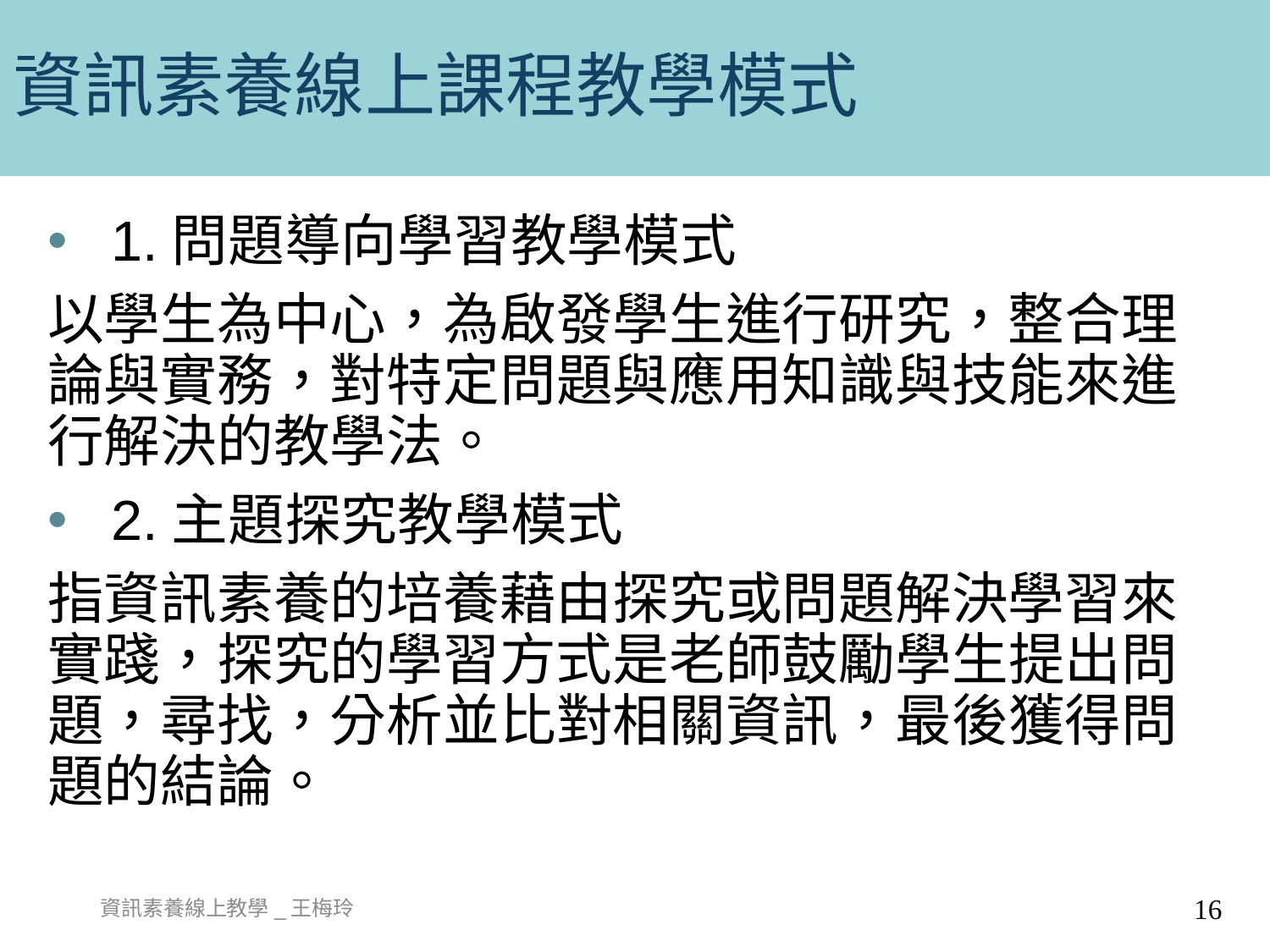

# 資訊素養線上課程教學模式
1.問題導向學習教學模式
以學生為中心，為啟發學生進行研究，整合理論與實務，對特定問題與應用知識與技能來進行解決的教學法。
2.主題探究教學模式
指資訊素養的培養藉由探究或問題解決學習來實踐，探究的學習方式是老師鼓勵學生提出問題，尋找，分析並比對相關資訊，最後獲得問題的結論。

資訊素養線上教學_王梅玲
16